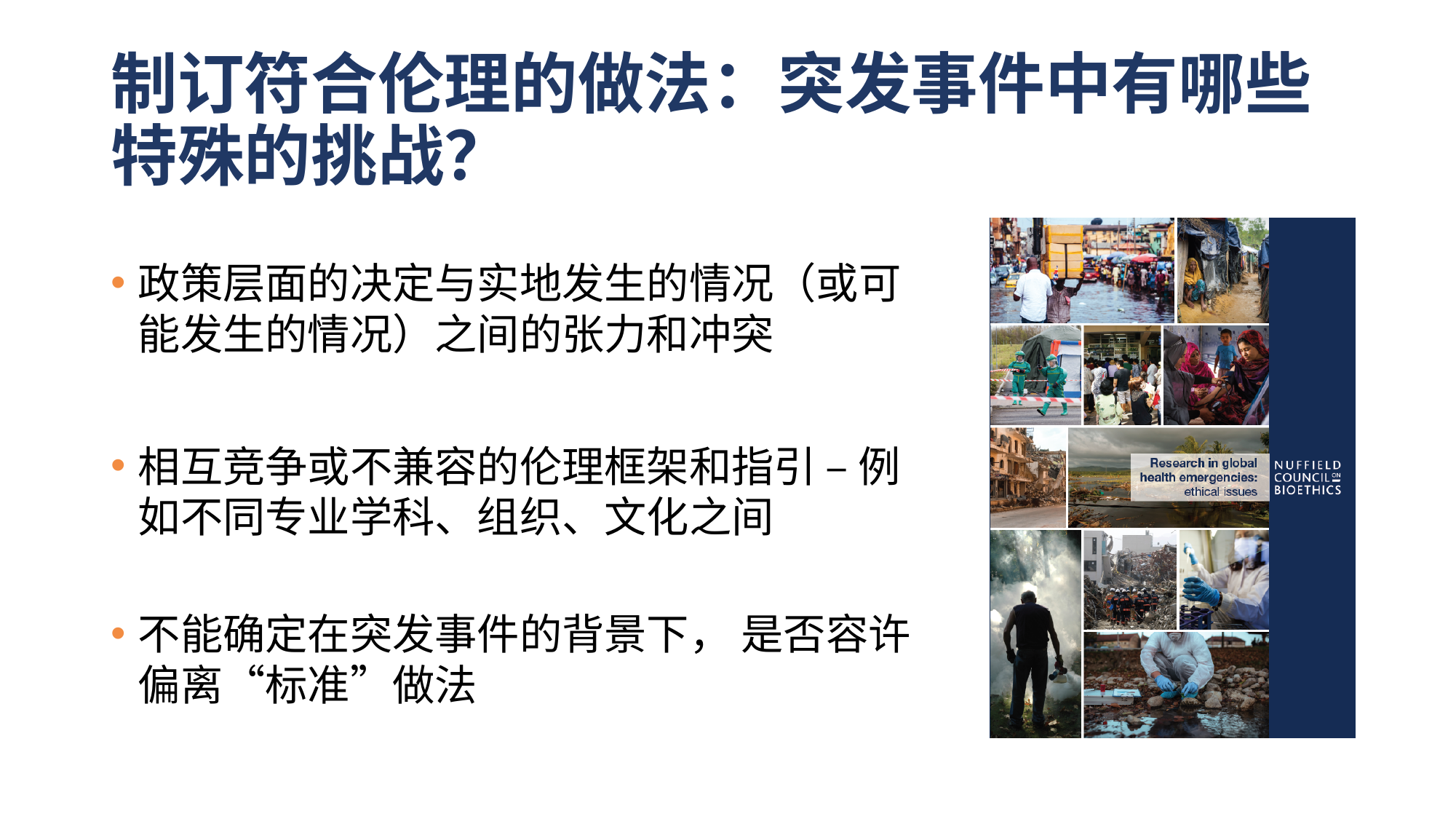

# 制订符合伦理的做法：突发事件中有哪些特殊的挑战？
政策层面的决定与实地发生的情况（或可能发生的情况）之间的张力和冲突

相互竞争或不兼容的伦理框架和指引 – 例如不同专业学科、组织、文化之间
不能确定在突发事件的背景下， 是否容许偏离“标准”做法